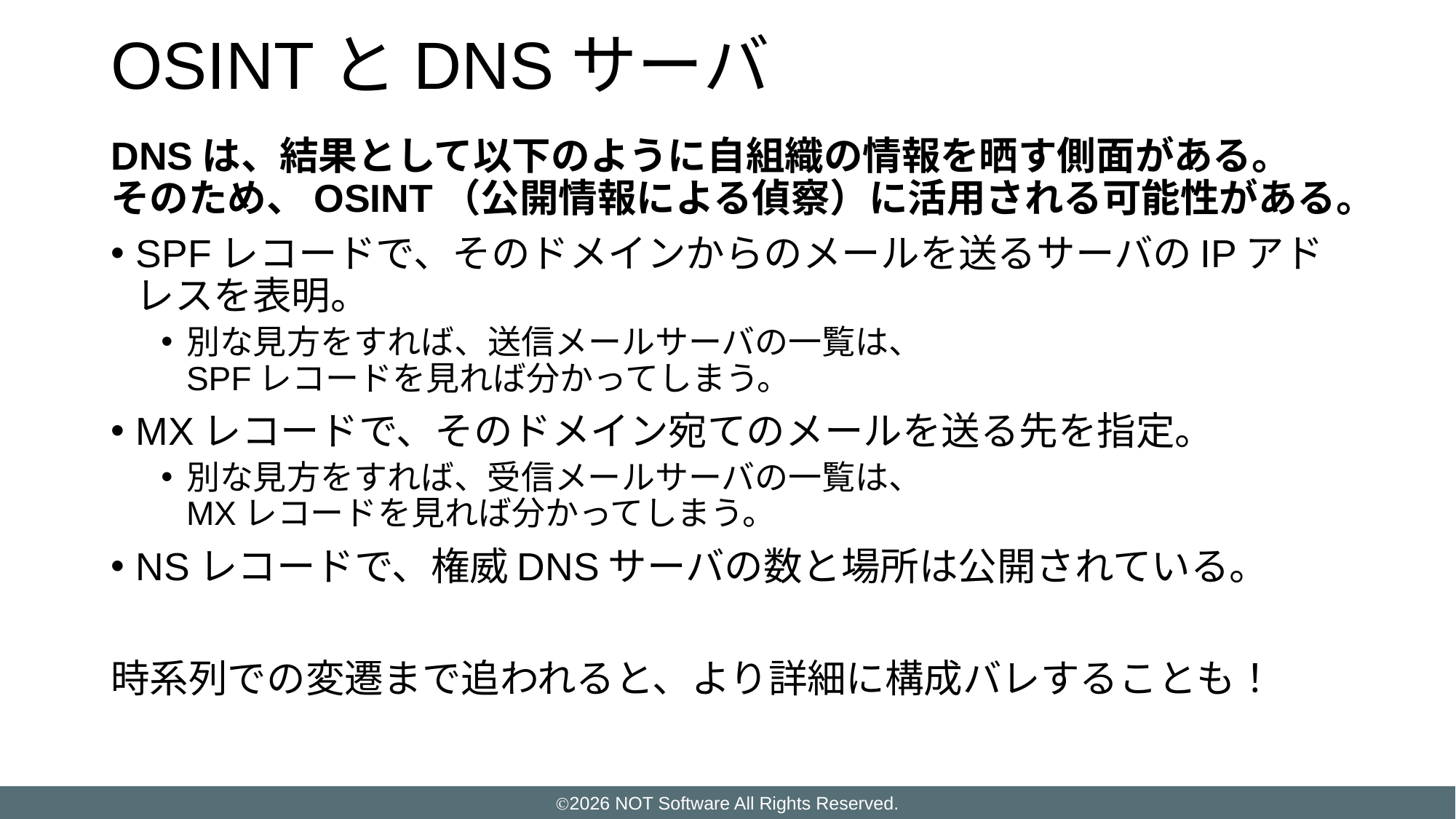

# OSINTとDNSサーバ
DNSは、結果として以下のように自組織の情報を晒す側面がある。
そのため、OSINT（公開情報による偵察）に活用される可能性がある。
SPFレコードで、そのドメインからのメールを送るサーバのIPアドレスを表明。
別な見方をすれば、送信メールサーバの一覧は、
SPFレコードを見れば分かってしまう。
MXレコードで、そのドメイン宛てのメールを送る先を指定。
別な見方をすれば、受信メールサーバの一覧は、
MXレコードを見れば分かってしまう。
NSレコードで、権威DNSサーバの数と場所は公開されている。

時系列での変遷まで追われると、より詳細に構成バレすることも！